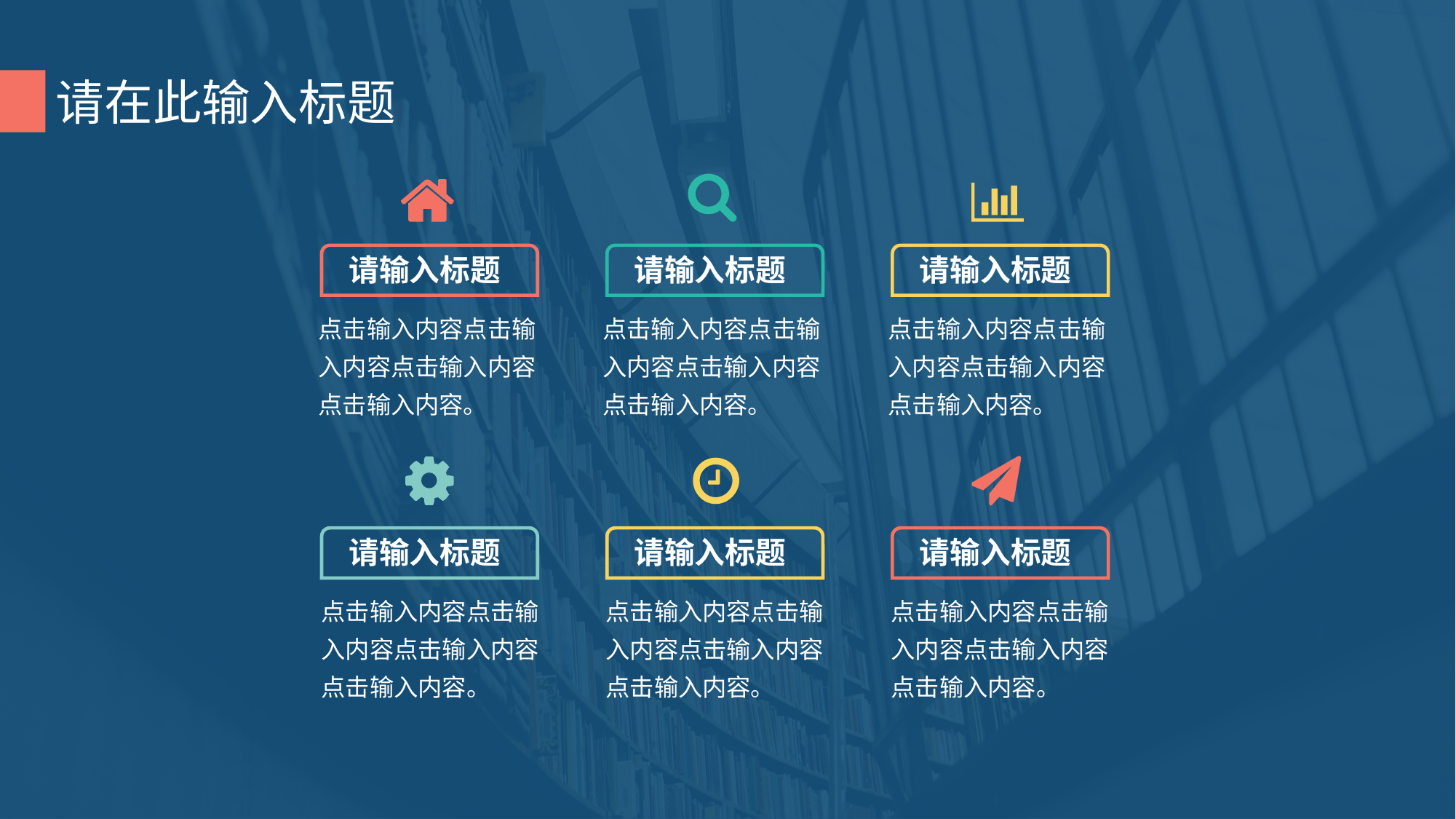

请在此输入标题

请输入标题
请输入标题
请输入标题
点击输入内容点击输入内容点击输入内容点击输入内容。
点击输入内容点击输入内容点击输入内容点击输入内容。
点击输入内容点击输入内容点击输入内容点击输入内容。

请输入标题
请输入标题
请输入标题
点击输入内容点击输入内容点击输入内容点击输入内容。
点击输入内容点击输入内容点击输入内容点击输入内容。
点击输入内容点击输入内容点击输入内容点击输入内容。